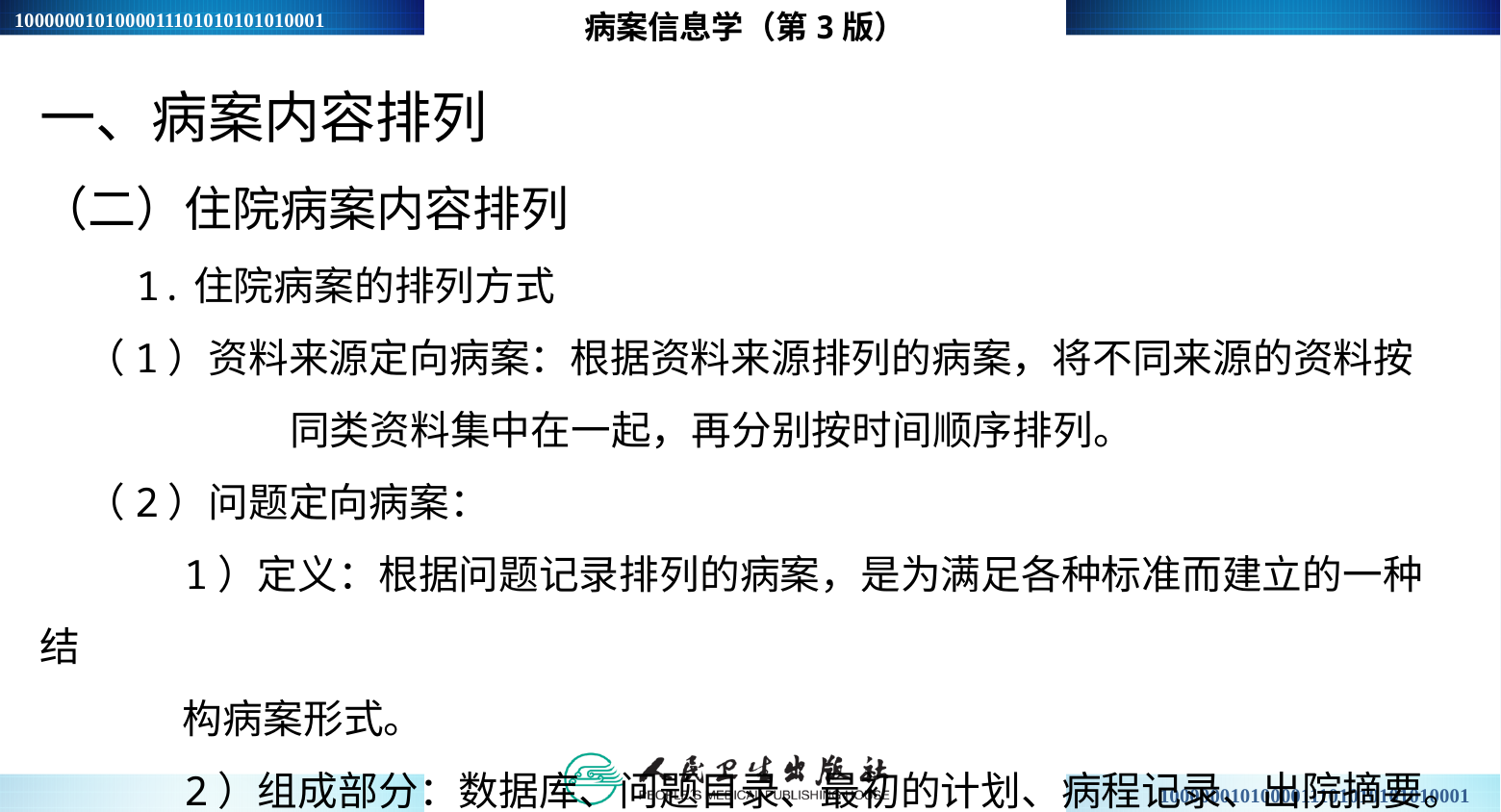

病案信息学（第3版）
一、病案内容排列
（二）住院病案内容排列
    1.住院病案的排列方式
    （1）资料来源定向病案：根据资料来源排列的病案，将不同来源的资料按
                           同类资料集中在一起，再分别按时间顺序排列。
    （2）问题定向病案：
      1）定义：根据问题记录排列的病案，是为满足各种标准而建立的一种结
               构病案形式。
      2）组成部分：数据库、问题目录、最初的计划、病程记录、出院摘要。